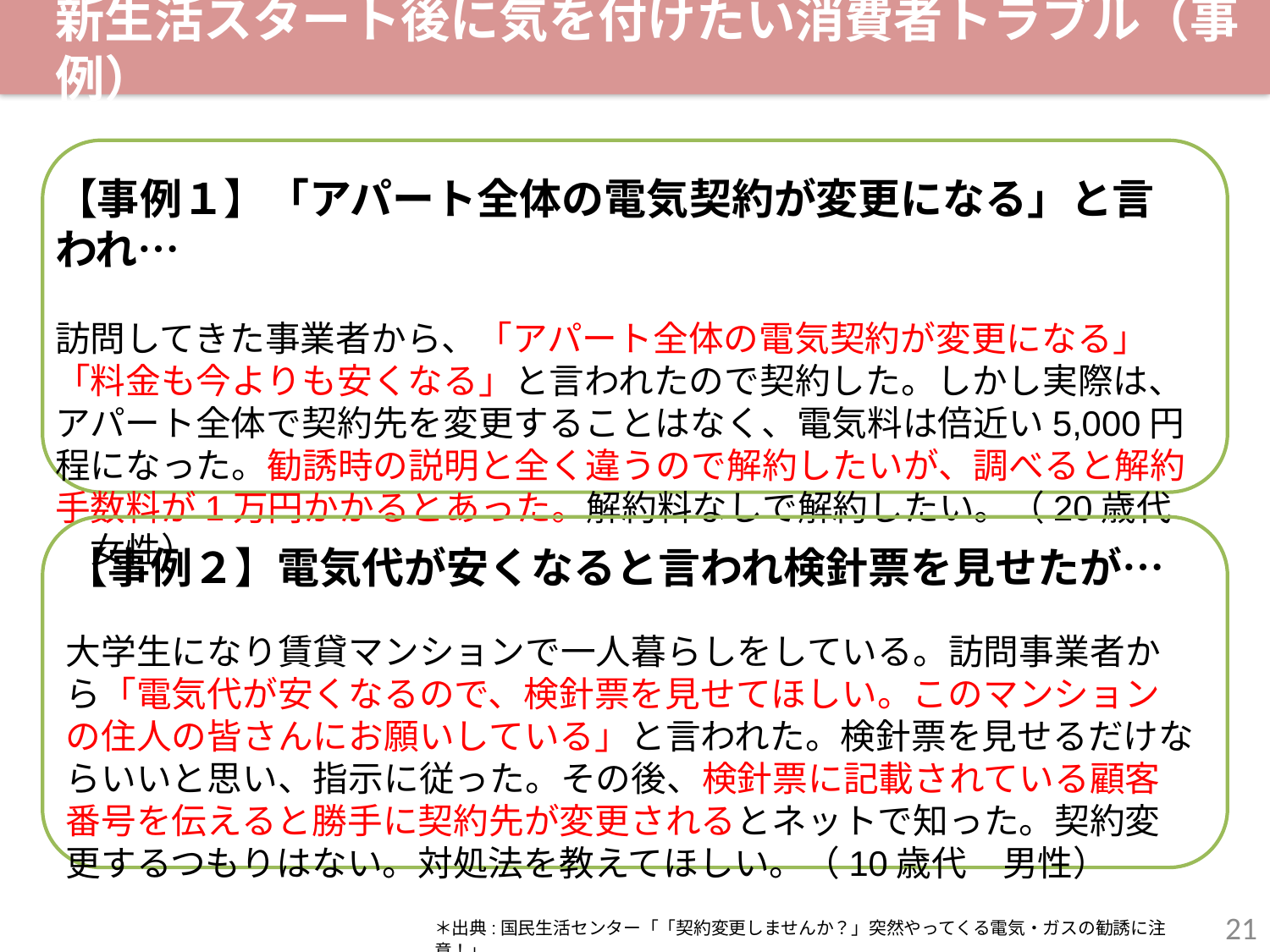

新生活スタート後に気を付けたい消費者トラブル（事例）

【事例１】「アパート全体の電気契約が変更になる」と言われ…

訪問してきた事業者から、「アパート全体の電気契約が変更になる」「料金も今よりも安くなる」と言われたので契約した。しかし実際は、アパート全体で契約先を変更することはなく、電気料は倍近い5,000円程になった。勧誘時の説明と全く違うので解約したいが、調べると解約手数料が1万円かかるとあった。解約料なしで解約したい。（20歳代　女性）

【事例２】電気代が安くなると言われ検針票を見せたが…

大学生になり賃貸マンションで一人暮らしをしている。訪問事業者から「電気代が安くなるので、検針票を見せてほしい。このマンションの住人の皆さんにお願いしている」と言われた。検針票を見せるだけならいいと思い、指示に従った。その後、検針票に記載されている顧客番号を伝えると勝手に契約先が変更されるとネットで知った。契約変更するつもりはない。対処法を教えてほしい。（10歳代　男性）
21
＊出典:国民生活センター「「契約変更しませんか？」突然やってくる電気・ガスの勧誘に注意！」